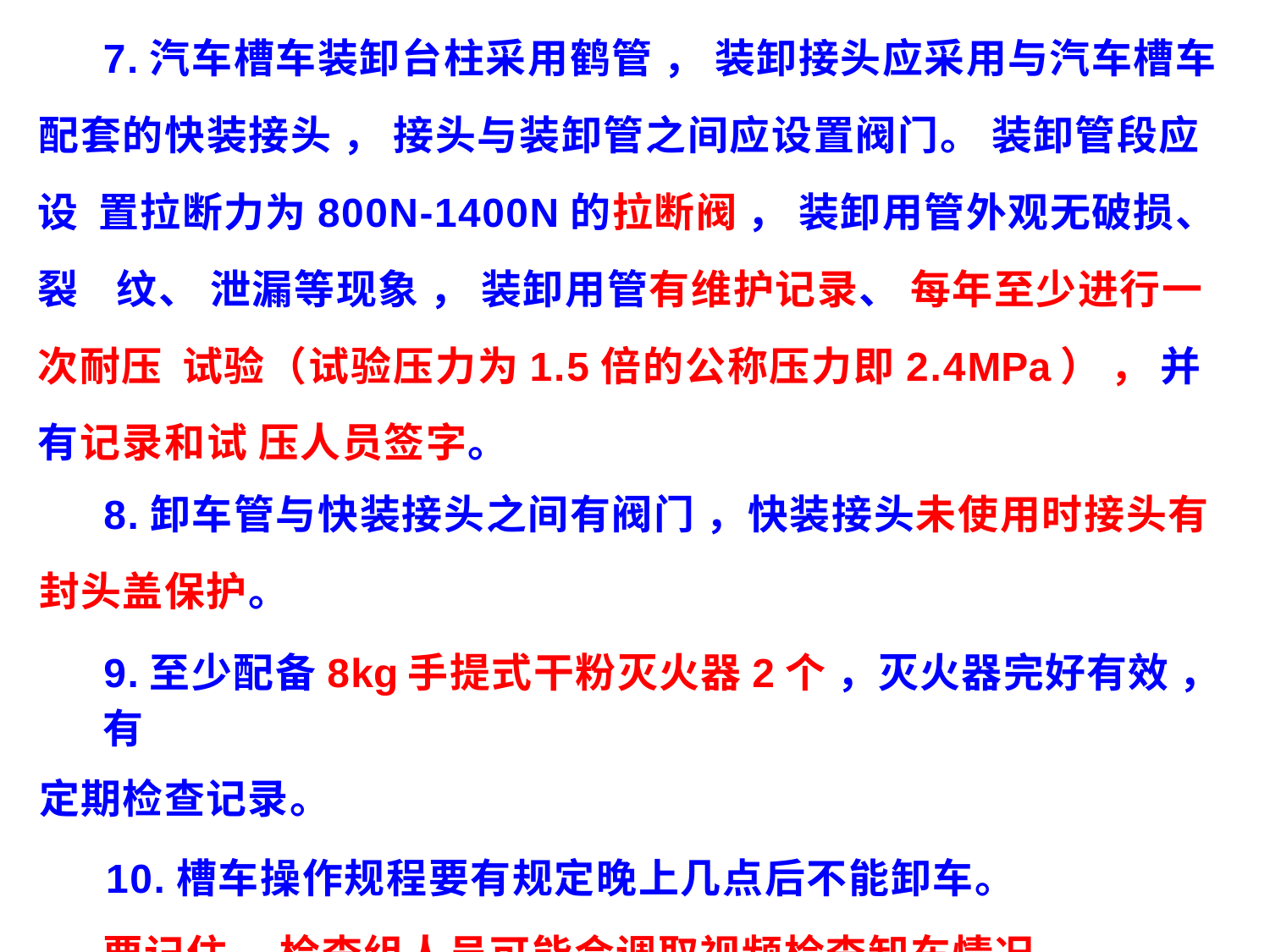

7.汽车槽车装卸台柱采用鹤管 ， 装卸接头应采用与汽车槽车
配套的快装接头 ， 接头与装卸管之间应设置阀门。 装卸管段应设  置拉断力为800N-1400N的拉断阀 ， 装卸用管外观无破损、 裂    纹、 泄漏等现象 ， 装卸用管有维护记录、 每年至少进行一次耐压  试验（试验压力为1.5倍的公称压力即2.4MPa） ， 并有记录和试 压人员签字。
8.卸车管与快装接头之间有阀门 ，快装接头未使用时接头有
封头盖保护。
9.至少配备8kg手提式干粉灭火器2个 ，灭火器完好有效 ， 有
定期检查记录。

10.槽车操作规程要有规定晚上几点后不能卸车。

要记住 ，检查组人员可能会调取视频检查卸车情况。